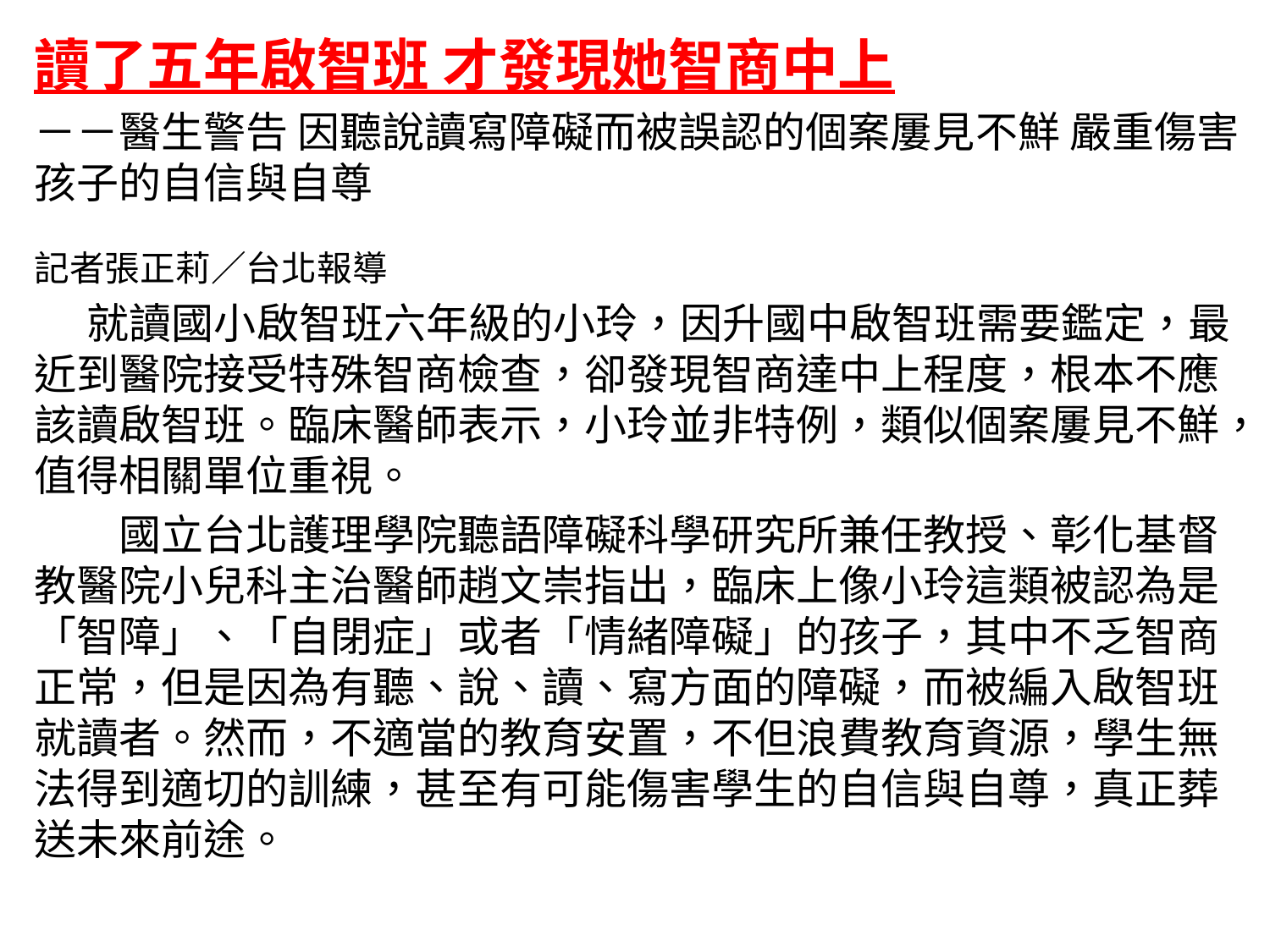

讀了五年啟智班 才發現她智商中上
－－醫生警告 因聽說讀寫障礙而被誤認的個案屢見不鮮 嚴重傷害孩子的自信與自尊
記者張正莉／台北報導
　　就讀國小啟智班六年級的小玲，因升國中啟智班需要鑑定，最近到醫院接受特殊智商檢查，卻發現智商達中上程度，根本不應該讀啟智班。臨床醫師表示，小玲並非特例，類似個案屢見不鮮，值得相關單位重視。
　　國立台北護理學院聽語障礙科學研究所兼任教授、彰化基督教醫院小兒科主治醫師趙文崇指出，臨床上像小玲這類被認為是「智障」、「自閉症」或者「情緒障礙」的孩子，其中不乏智商正常，但是因為有聽、說、讀、寫方面的障礙，而被編入啟智班就讀者。然而，不適當的教育安置，不但浪費教育資源，學生無法得到適切的訓練，甚至有可能傷害學生的自信與自尊，真正葬送未來前途。